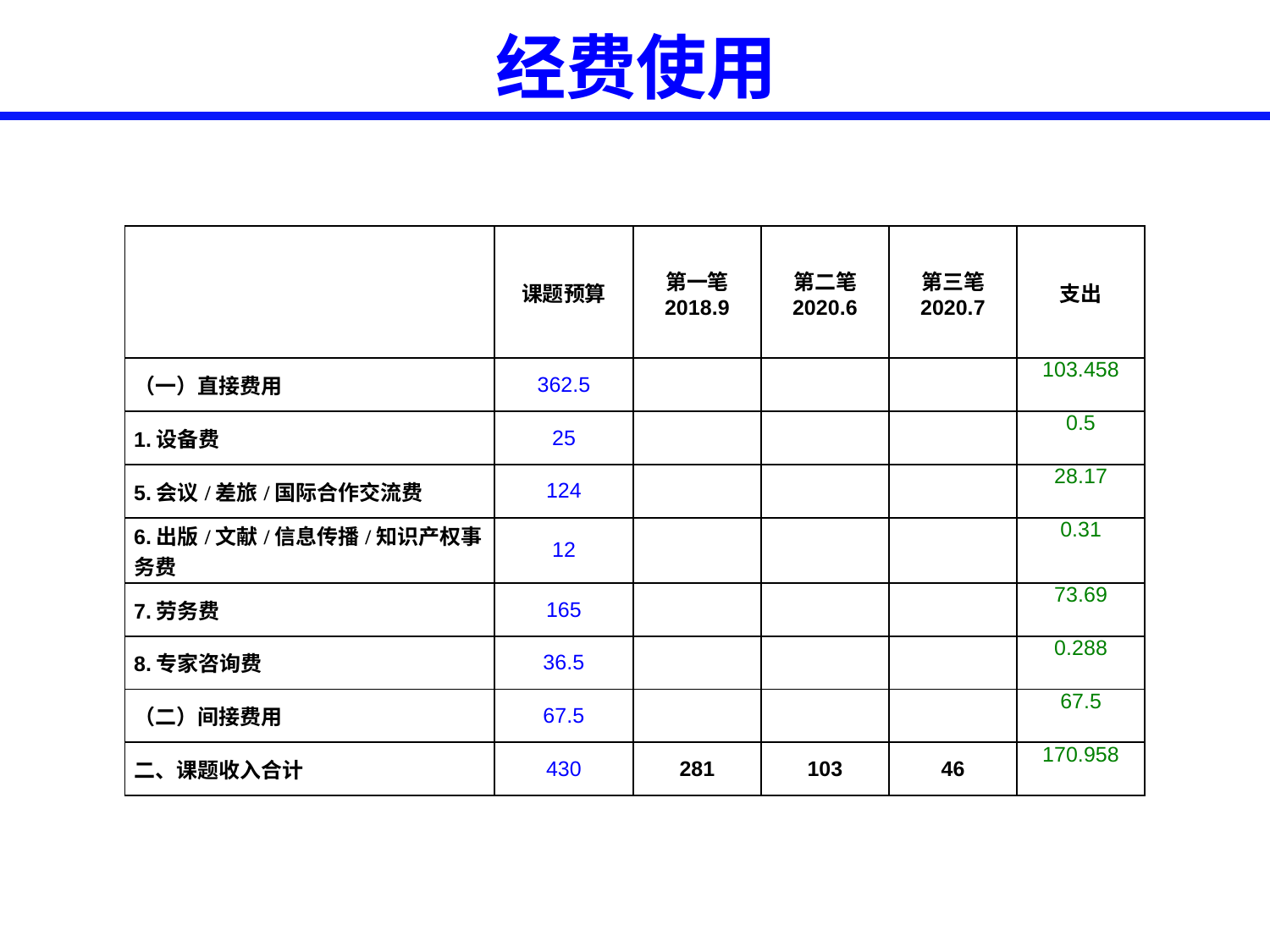

# 经费使用
|  | 课题预算 | 第一笔 2018.9 | 第二笔 2020.6 | 第三笔 2020.7 | 支出 |
| --- | --- | --- | --- | --- | --- |
| （一）直接费用 | 362.5 |  |  |  | 103.458 |
| 1.设备费 | 25 |  |  |  | 0.5 |
| 5.会议/差旅/国际合作交流费 | 124 |  |  |  | 28.17 |
| 6.出版/文献/信息传播/知识产权事务费 | 12 |  |  |  | 0.31 |
| 7.劳务费 | 165 |  |  |  | 73.69 |
| 8.专家咨询费 | 36.5 |  |  |  | 0.288 |
| （二）间接费用 | 67.5 |  |  |  | 67.5 |
| 二、课题收入合计 | 430 | 281 | 103 | 46 | 170.958 |